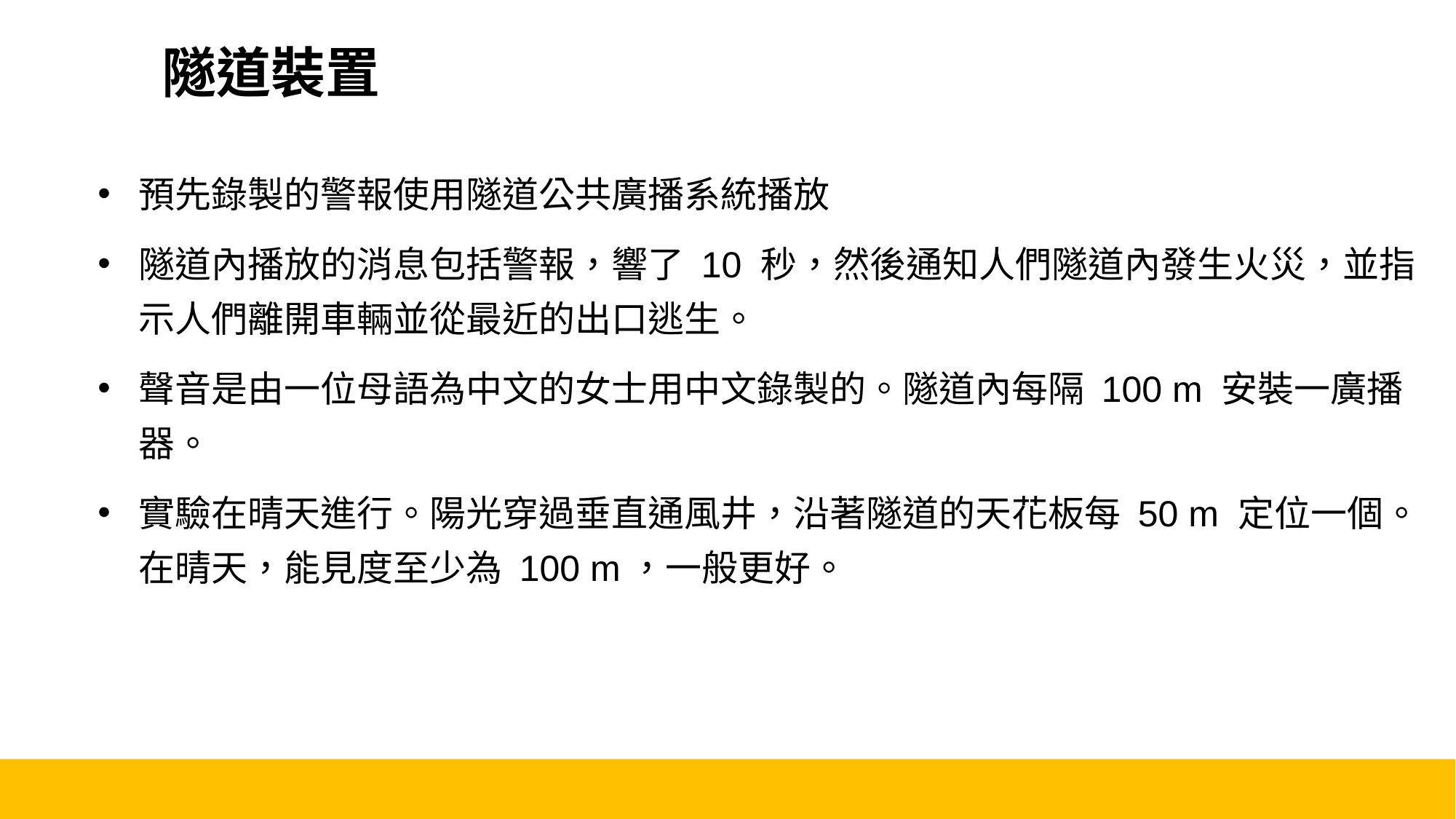

隧道裝置
預先錄製的警報使用隧道公共廣播系統播放
隧道內播放的消息包括警報，響了 10 秒，然後通知人們隧道內發生火災，並指示人們離開車輛並從最近的出口逃生。
聲音是由一位母語為中文的女士用中文錄製的。隧道內每隔 100 m 安裝一廣播器。
實驗在晴天進行。陽光穿過垂直通風井，沿著隧道的天花板每 50 m 定位一個。在晴天，能見度至少為 100 m，一般更好。

11